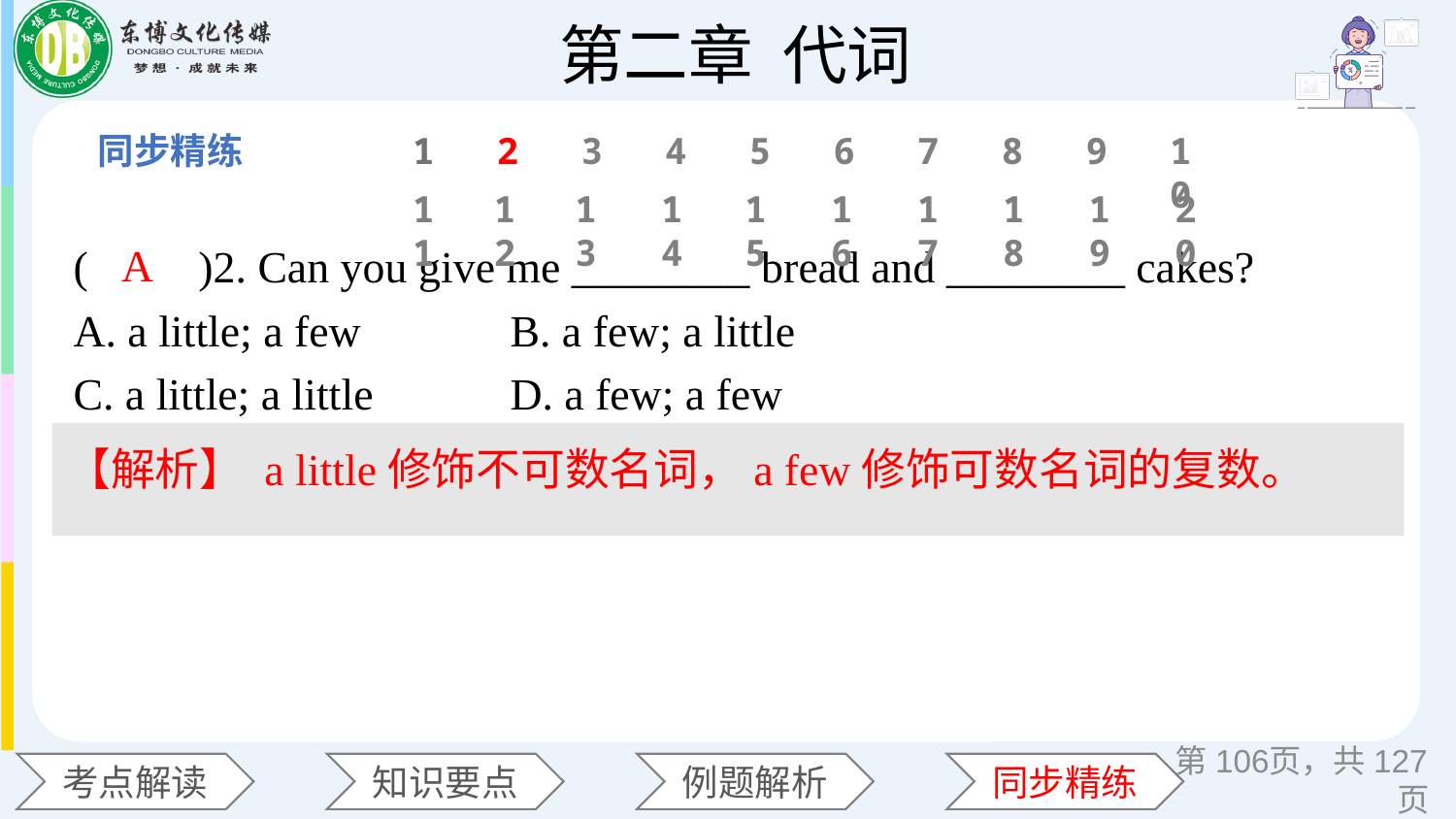

1
2
3
4
5
6
7
8
9
10
11
12
13
14
15
16
17
18
19
20
(　　)2. Can you give me ________ bread and ________ cakes?
A. a little; a few    	B. a few; a little
C. a little; a little    	D. a few; a few
A
【解析】 a little修饰不可数名词，a few修饰可数名词的复数。
第106页，共127页